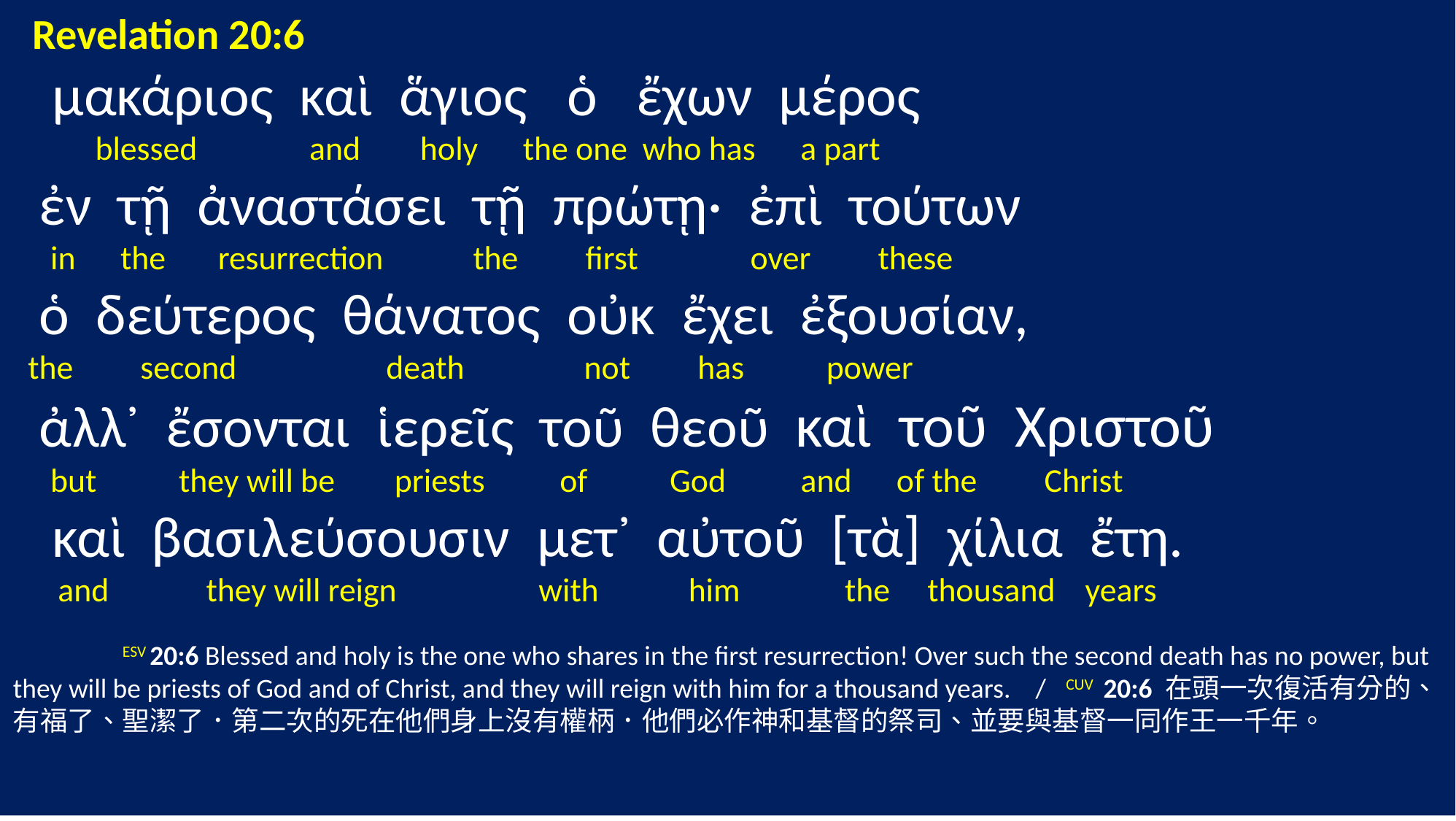

Revelation 20:6
   μακάριος  καὶ  ἅγιος   ὁ   ἔχων  μέρος
           blessed               and        holy      the one  who has      a part
  ἐν  τῇ  ἀναστάσει  τῇ  πρώτῃ·  ἐπὶ  τούτων
     in      the       resurrection            the         first               over         these
  ὁ  δεύτερος  θάνατος  οὐκ  ἔχει  ἐξουσίαν,
  the         second                    death                not         has           power
  ἀλλ᾽  ἔσονται  ἱερεῖς  τοῦ  θεοῦ  καὶ  τοῦ  Χριστοῦ
     but           they will be        priests          of           God          and      of the         Christ
   καὶ  βασιλεύσουσιν  μετ᾽  αὐτοῦ  [τὰ]  χίλια  ἔτη.
      and             they will reign                   with            him              the     thousand    years

	ESV 20:6 Blessed and holy is the one who shares in the first resurrection! Over such the second death has no power, but they will be priests of God and of Christ, and they will reign with him for a thousand years.    /   CUV  20:6 在頭一次復活有分的、有福了、聖潔了．第二次的死在他們身上沒有權柄．他們必作神和基督的祭司、並要與基督一同作王一千年。